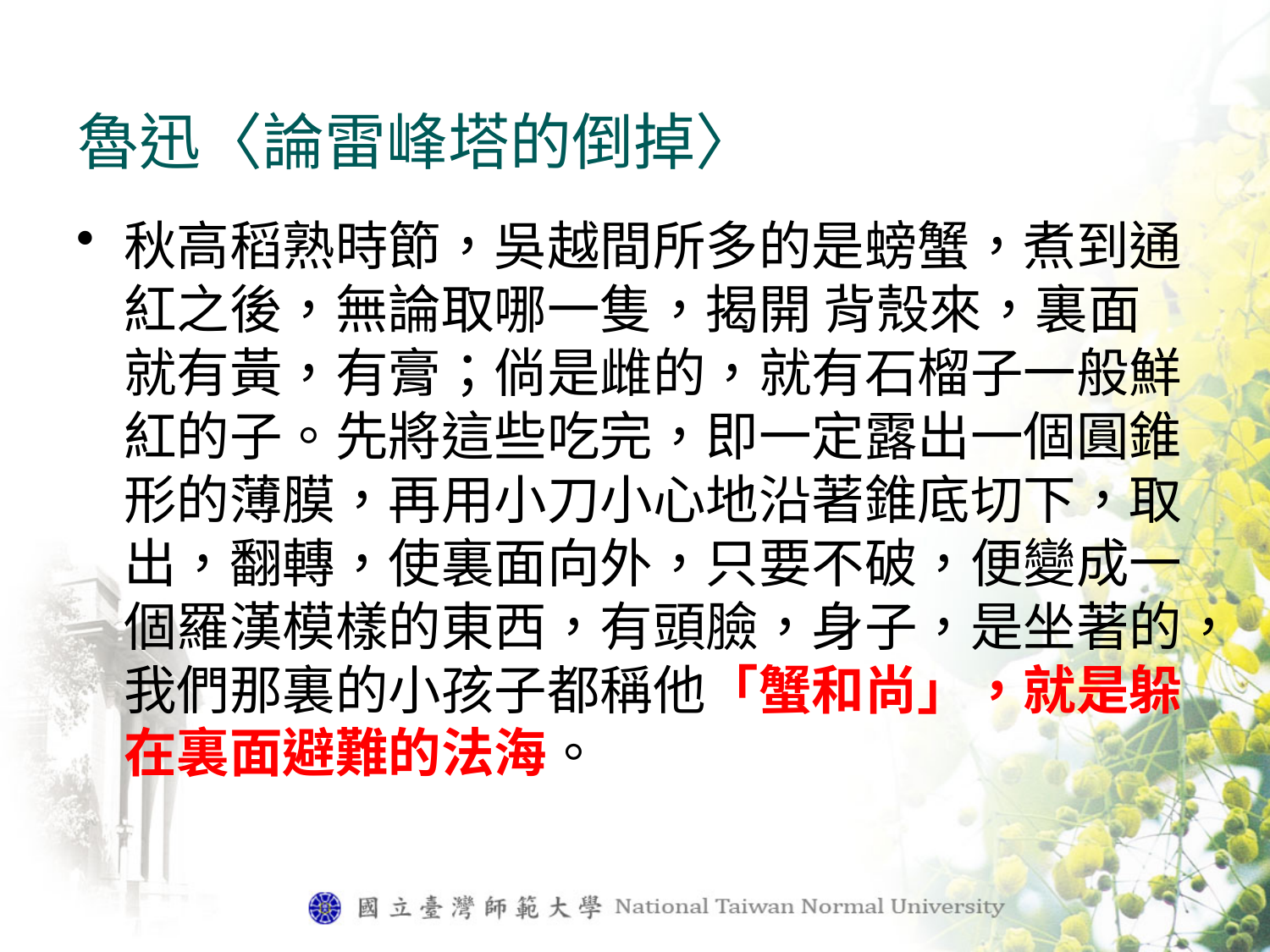

# 魯迅〈論雷峰塔的倒掉〉
秋高稻熟時節，吳越間所多的是螃蟹，煮到通紅之後，無論取哪一隻，揭開 背殼來，裏面就有黃，有膏；倘是雌的，就有石榴子一般鮮紅的子。先將這些吃完，即一定露出一個圓錐形的薄膜，再用小刀小心地沿著錐底切下，取出，翻轉，使裏面向外，只要不破，便變成一個羅漢模樣的東西，有頭臉，身子，是坐著的，我們那裏的小孩子都稱他「蟹和尚」，就是躲在裏面避難的法海。